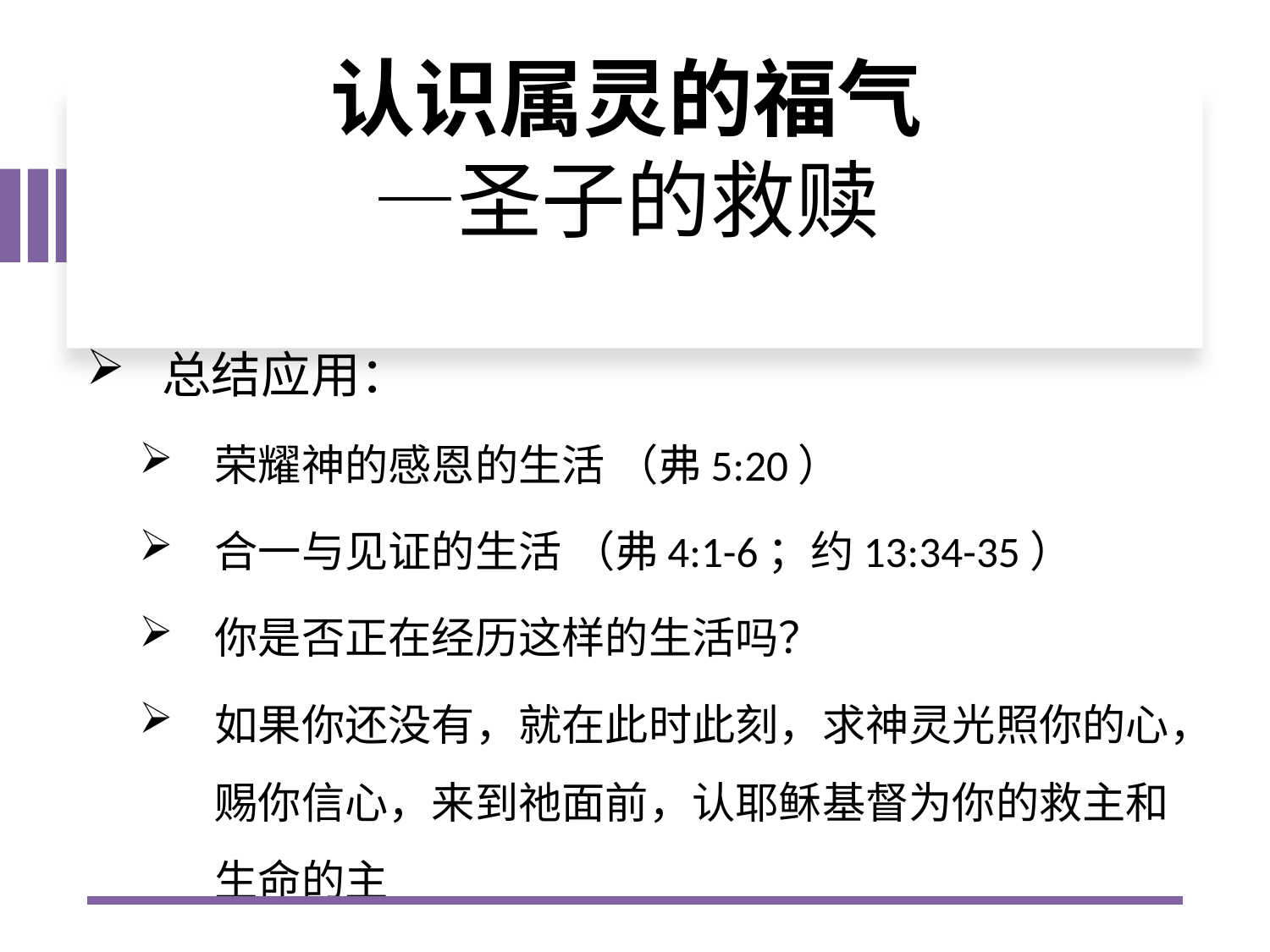

# 认识属灵的福气 —圣子的救赎

总结应用：
荣耀神的感恩的生活 （弗5:20）
合一与见证的生活 （弗4:1-6；约13:34-35）
你是否正在经历这样的生活吗？
如果你还没有，就在此时此刻，求神灵光照你的心，赐你信心，来到祂面前，认耶稣基督为你的救主和生命的主